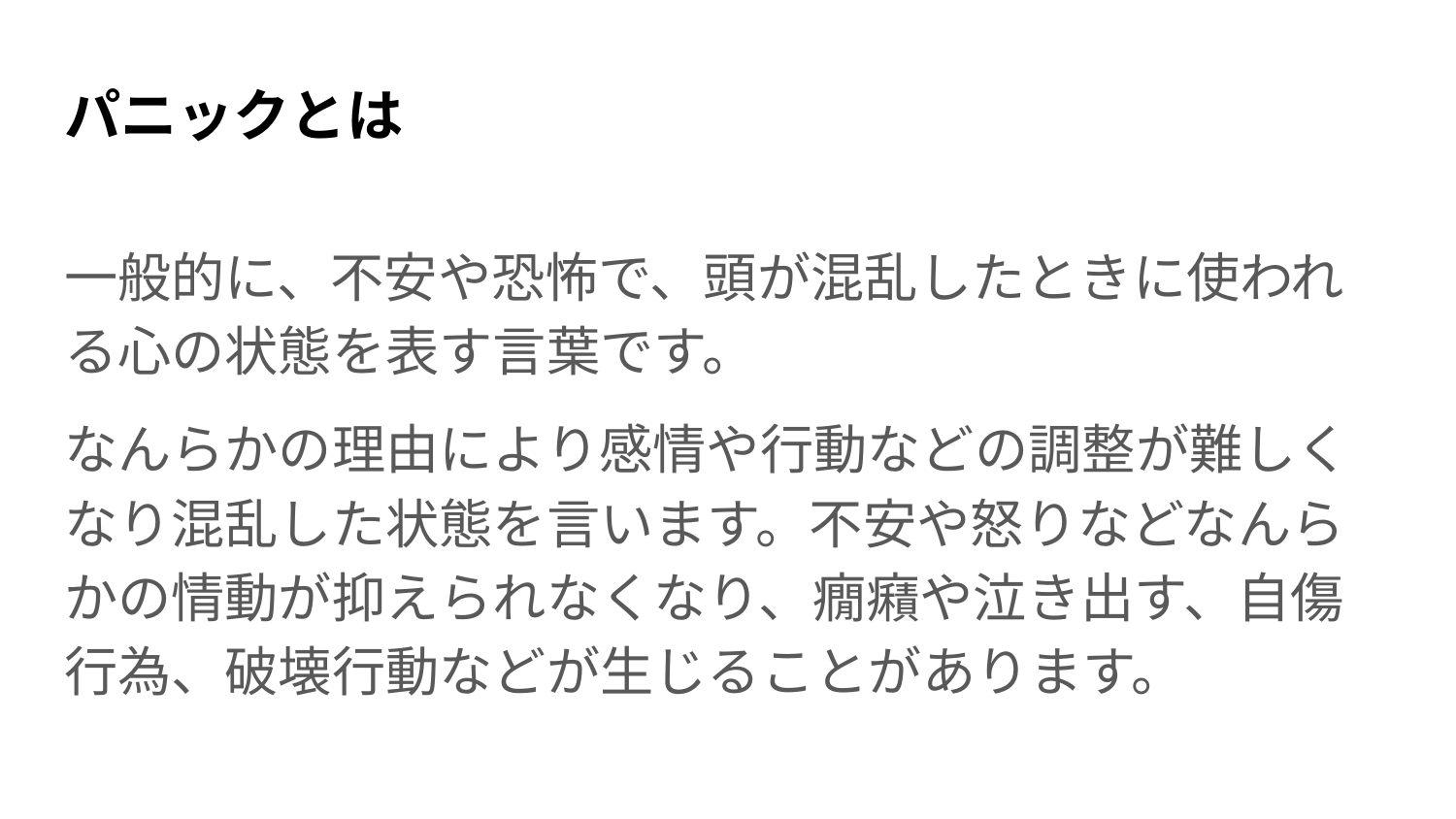

# パニックとは
一般的に、不安や恐怖で、頭が混乱したときに使われる心の状態を表す言葉です。
なんらかの理由により感情や行動などの調整が難しくなり混乱した状態を言います。不安や怒りなどなんらかの情動が抑えられなくなり、癇癪や泣き出す、自傷行為、破壊行動などが生じることがあります。